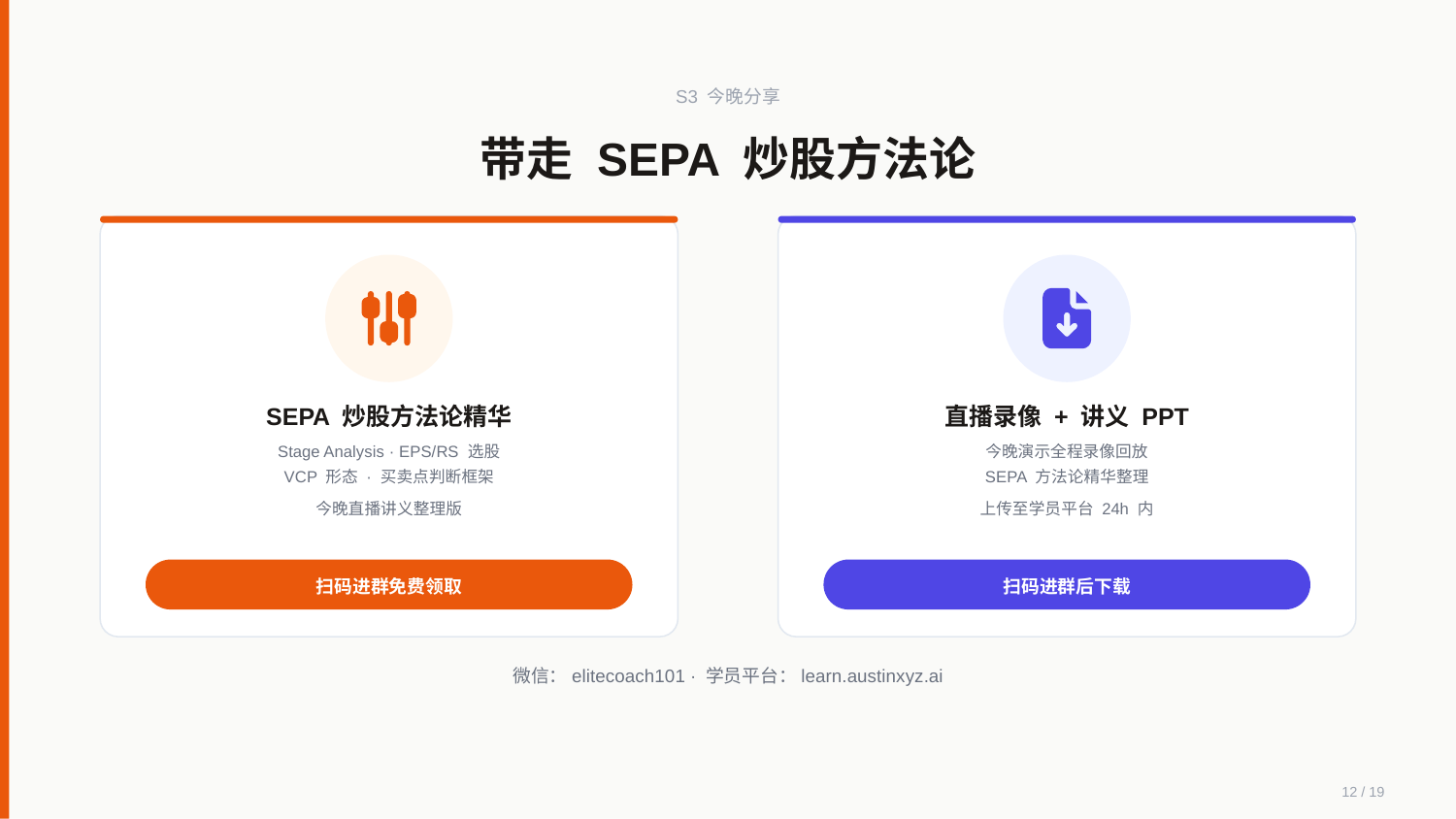

S3 今晚分享
带走 SEPA 炒股方法论

SEPA 炒股方法论精华
直播录像 + 讲义 PPT
Stage Analysis · EPS/RS 选股
今晚演示全程录像回放
VCP 形态 · 买卖点判断框架
SEPA 方法论精华整理
今晚直播讲义整理版
上传至学员平台 24h 内

扫码进群免费领取
扫码进群后下载
微信：elitecoach101 · 学员平台：learn.austinxyz.ai
12 / 19